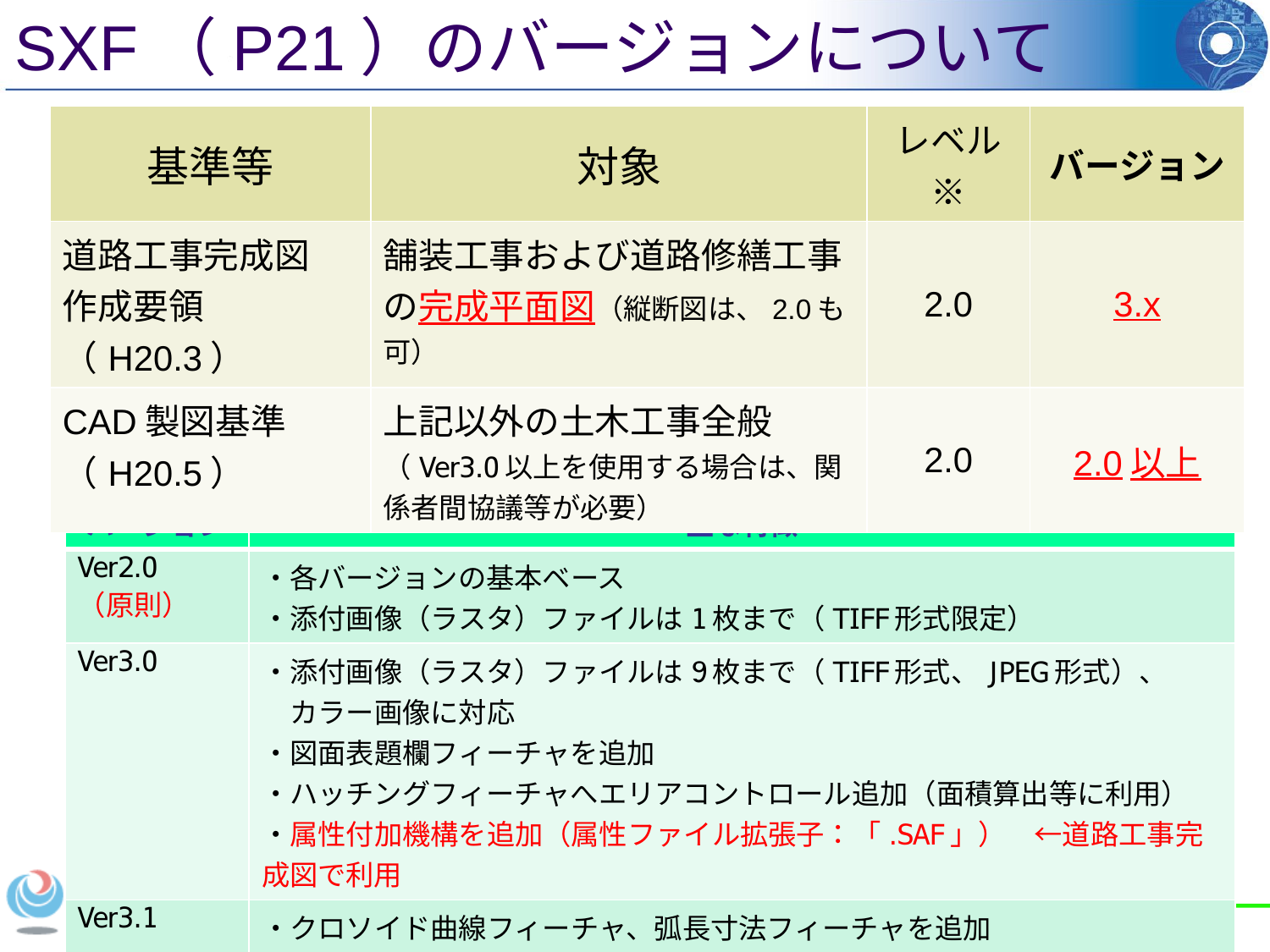

SXF（P21）のバージョンについて
| 基準等 | 対象 | レベル※ | バージョン |
| --- | --- | --- | --- |
| 道路工事完成図 作成要領（H20.3） | 舗装工事および道路修繕工事の完成平面図（縦断図は、2.0も可） | 2.0 | 3.x |
| CAD製図基準（H20.5） | 上記以外の土木工事全般 （Ver3.0以上を使用する場合は、関係者間協議等が必要） | 2.0 | 2.0以上 |
※レベル２：　２次元CAD製図データの交換に対応した仕様。
　　　　　　　　　寸法やハッチングをフィーチャ（データ構成要素）として交換可能
| バージョン | 主な特徴 |
| --- | --- |
| Ver2.0 （原則） | ・各バージョンの基本ベース ・添付画像（ラスタ）ファイルは1枚まで（TIFF形式限定） |
| Ver3.0 | ・添付画像（ラスタ）ファイルは9枚まで（TIFF形式、JPEG形式）、 　カラー画像に対応 ・図面表題欄フィーチャを追加 ・ハッチングフィーチャへエリアコントロール追加（面積算出等に利用） ・属性付加機構を追加（属性ファイル拡張子：「.SAF」）　←道路工事完成図で利用 |
| Ver3.1 | ・クロソイド曲線フィーチャ、弧長寸法フィーチャを追加 |